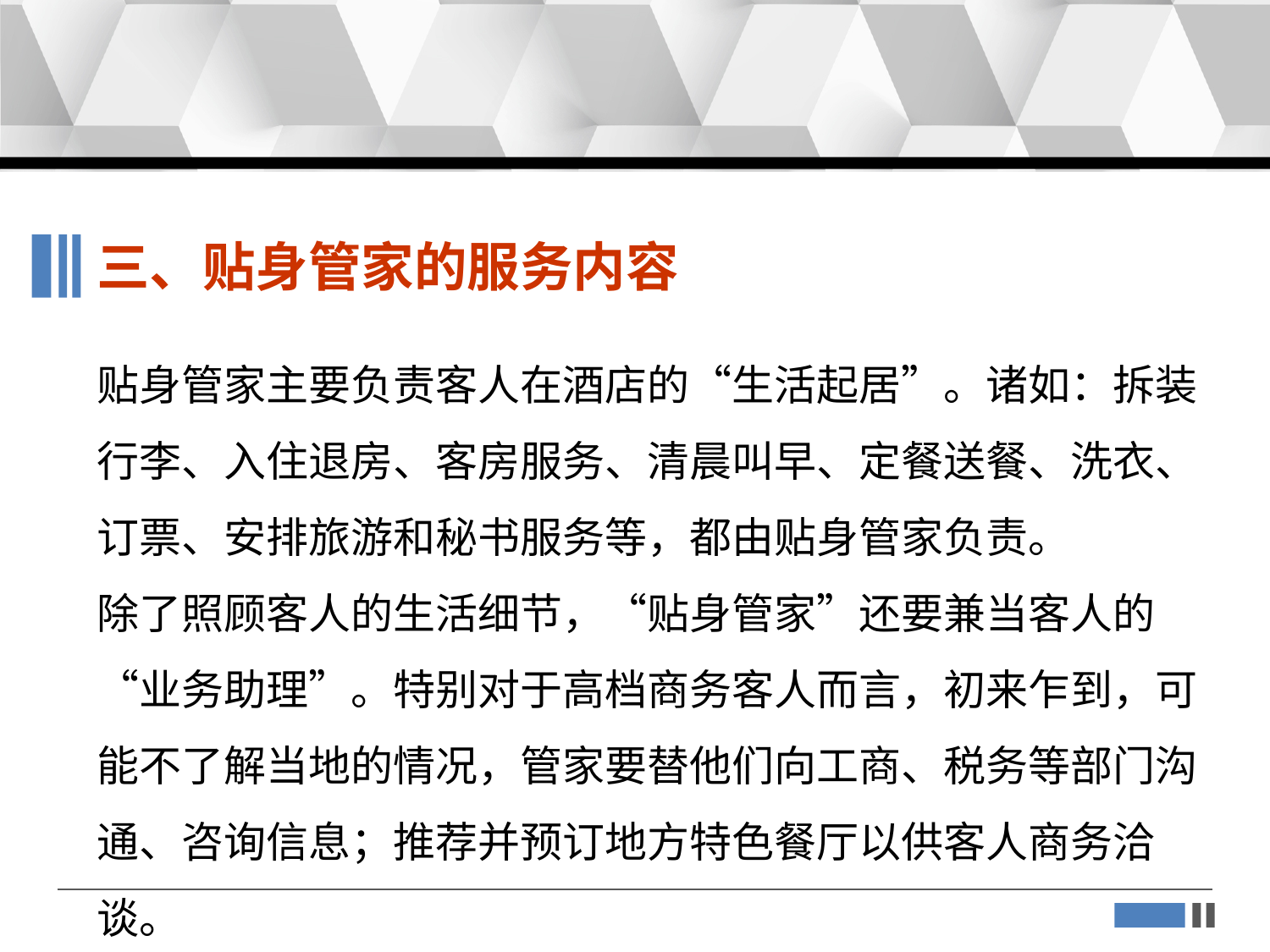

三、贴身管家的服务内容

贴身管家主要负责客人在酒店的“生活起居”。诸如：拆装行李、入住退房、客房服务、清晨叫早、定餐送餐、洗衣、订票、安排旅游和秘书服务等，都由贴身管家负责。
除了照顾客人的生活细节，“贴身管家”还要兼当客人的“业务助理”。特别对于高档商务客人而言，初来乍到，可能不了解当地的情况，管家要替他们向工商、税务等部门沟通、咨询信息；推荐并预订地方特色餐厅以供客人商务洽谈。